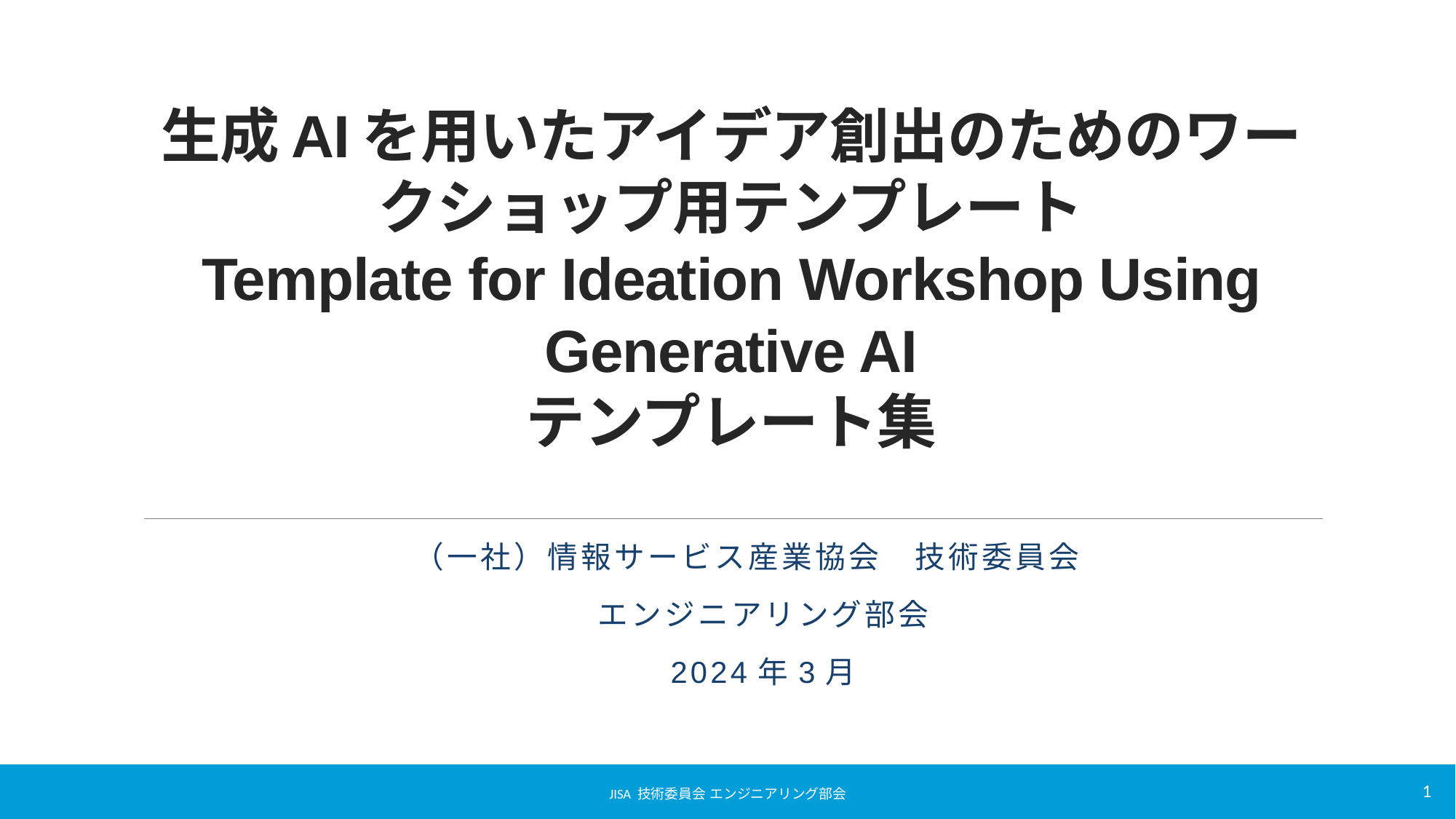

# 生成AIを用いたアイデア創出のためのワークショップ用テンプレート Template for Ideation Workshop Using Generative AI テンプレート集
（一社）情報サービス産業協会　技術委員会
エンジニアリング部会
2024年3月
1
JISA 技術委員会 エンジニアリング部会